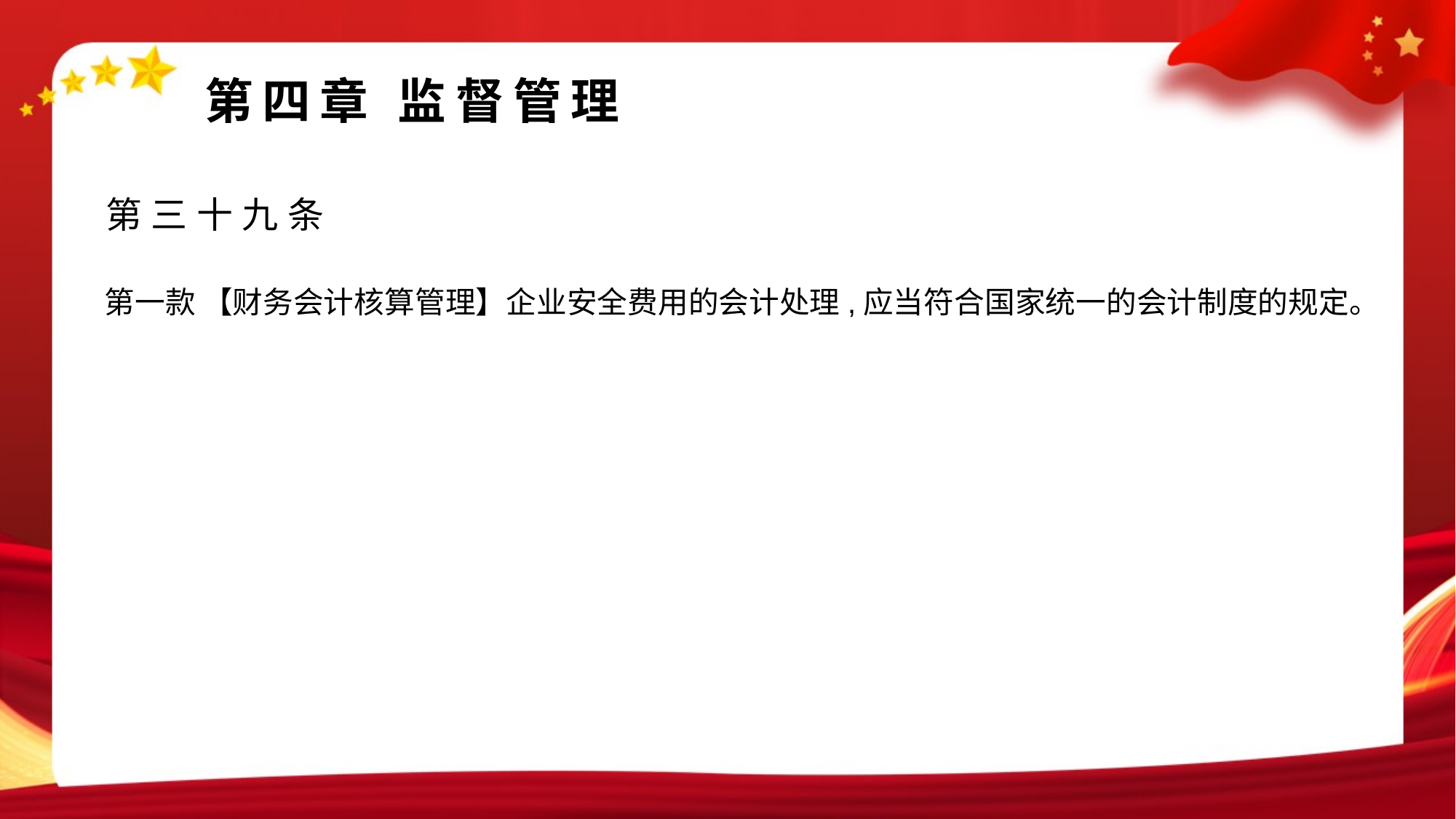

#
第四章 监督管理
第三十九条
第一款 【财务会计核算管理】企业安全费用的会计处理,应当符合国家统一的会计制度的规定。